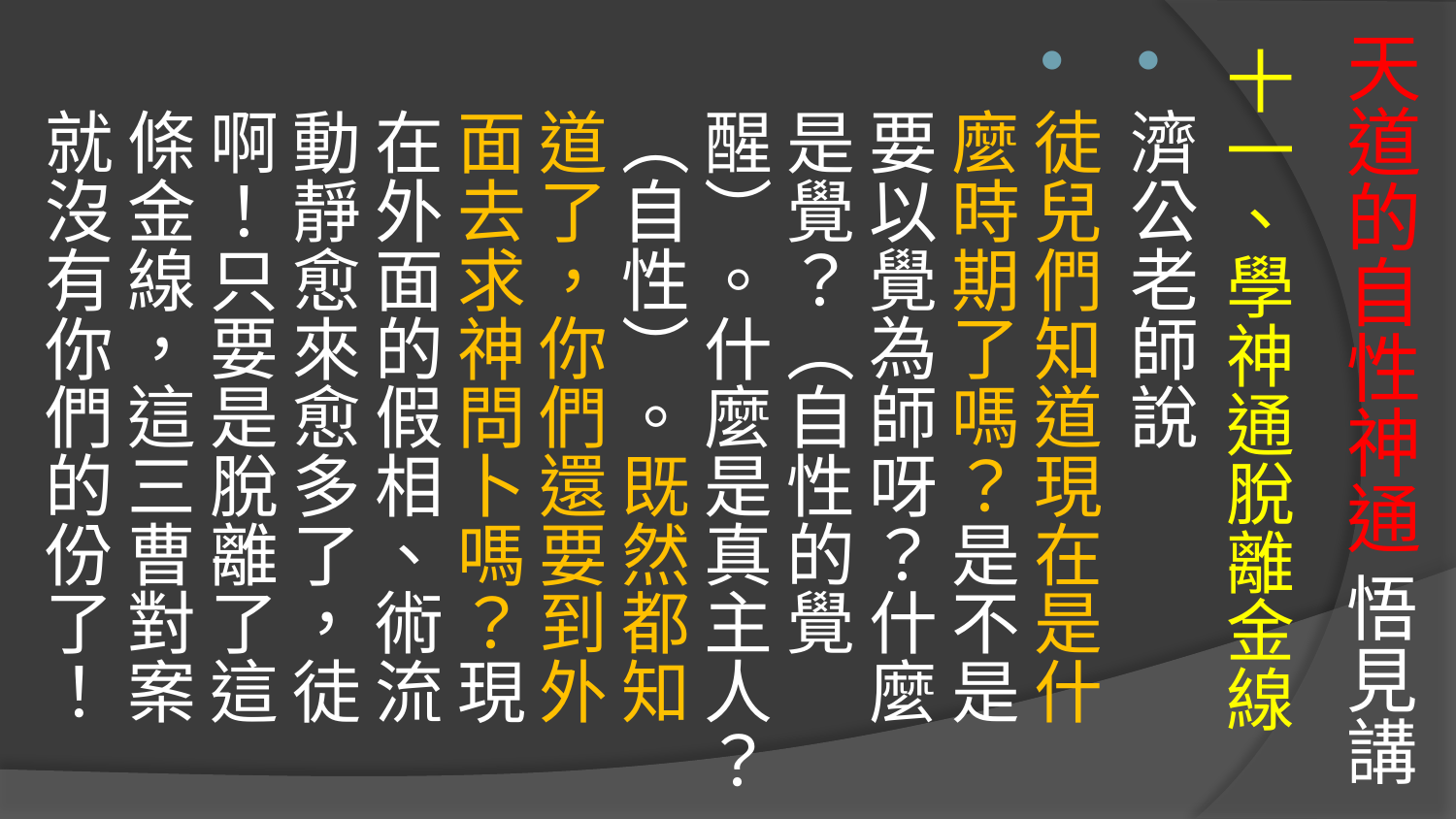

# 天道的自性神通 悟見講
十一、學神通脫離金線
濟公老師說
徒兒們知道現在是什麼時期了嗎？是不是要以覺為師呀？什麼是覺？（自性的覺醒）。什麼是真主人？（自性）。既然都知道了，你們還要到外面去求神問卜嗎？現在外面的假相、術流動靜愈來愈多了，徒啊！只要是脫離了這條金線，這三曹對案就沒有你們的份了！